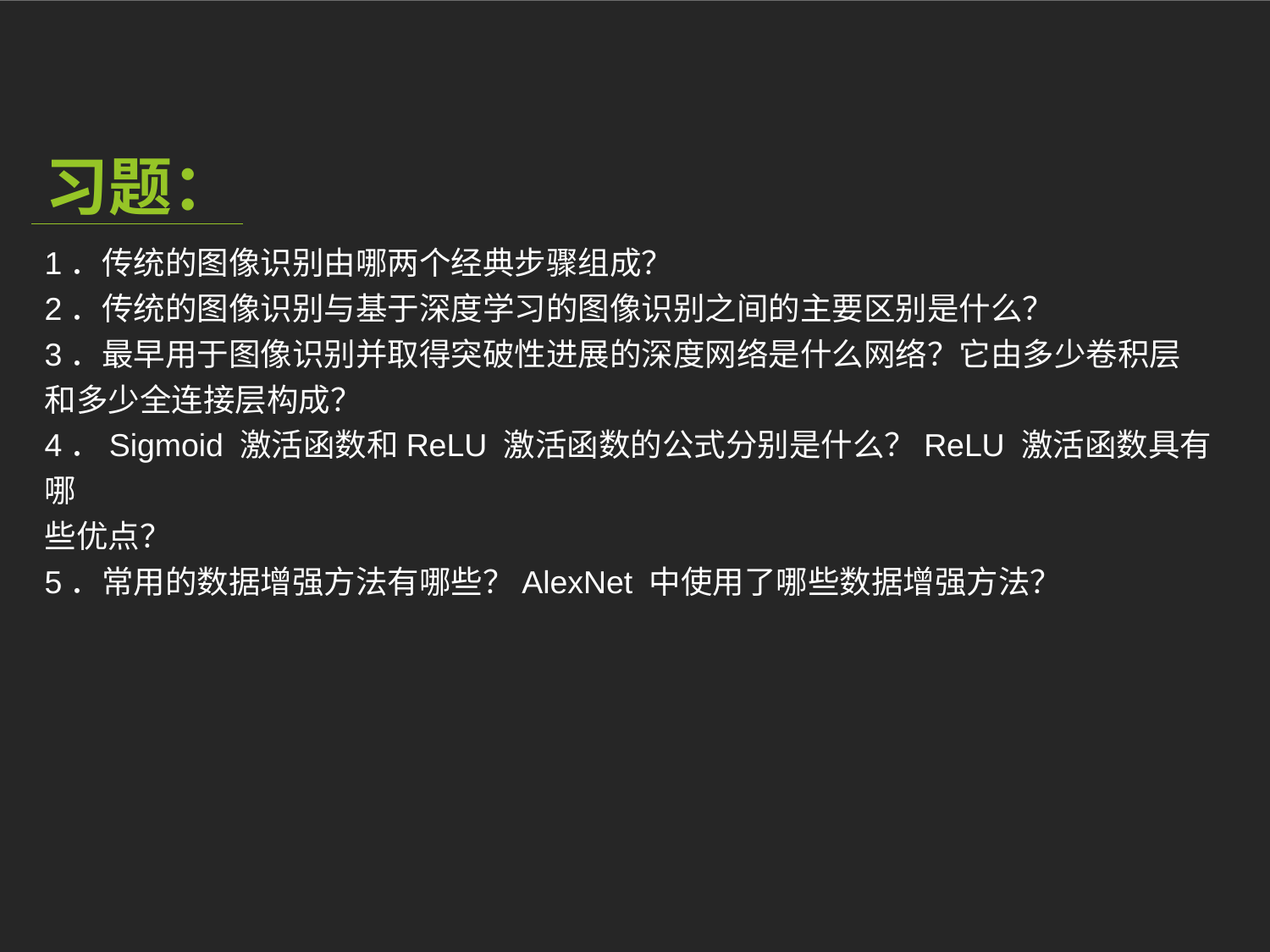

习题：
1．传统的图像识别由哪两个经典步骤组成？
2．传统的图像识别与基于深度学习的图像识别之间的主要区别是什么？
3．最早用于图像识别并取得突破性进展的深度网络是什么网络？它由多少卷积层
和多少全连接层构成？
4．Sigmoid 激活函数和ReLU 激活函数的公式分别是什么？ReLU 激活函数具有哪
些优点？
5．常用的数据增强方法有哪些？AlexNet 中使用了哪些数据增强方法？